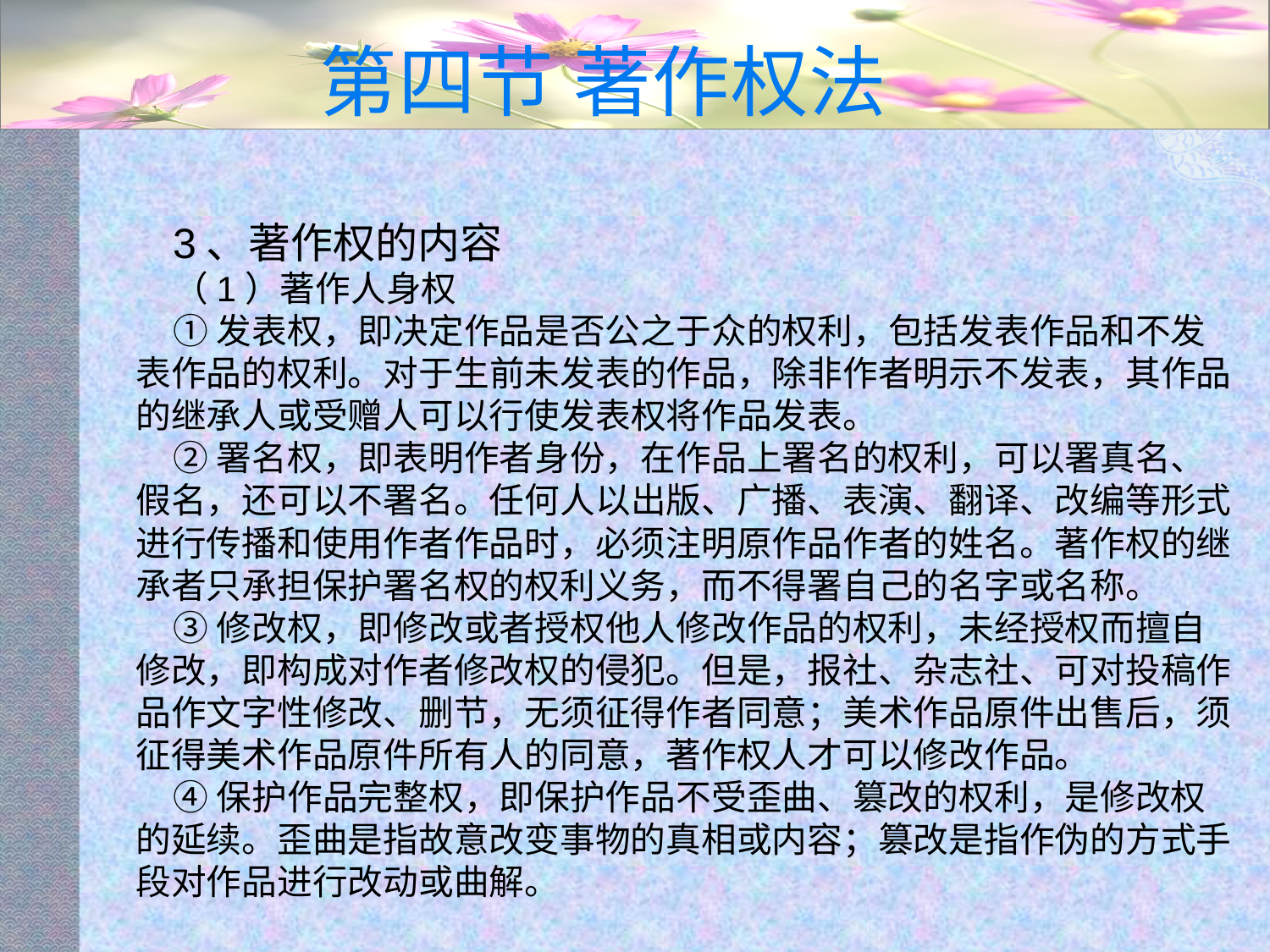

# 第四节 著作权法
3、著作权的内容
（1）著作人身权
①发表权，即决定作品是否公之于众的权利，包括发表作品和不发表作品的权利。对于生前未发表的作品，除非作者明示不发表，其作品的继承人或受赠人可以行使发表权将作品发表。
②署名权，即表明作者身份，在作品上署名的权利，可以署真名、假名，还可以不署名。任何人以出版、广播、表演、翻译、改编等形式进行传播和使用作者作品时，必须注明原作品作者的姓名。著作权的继承者只承担保护署名权的权利义务，而不得署自己的名字或名称。
③修改权，即修改或者授权他人修改作品的权利，未经授权而擅自修改，即构成对作者修改权的侵犯。但是，报社、杂志社、可对投稿作品作文字性修改、删节，无须征得作者同意；美术作品原件出售后，须征得美术作品原件所有人的同意，著作权人才可以修改作品。
④保护作品完整权，即保护作品不受歪曲、篡改的权利，是修改权的延续。歪曲是指故意改变事物的真相或内容；篡改是指作伪的方式手段对作品进行改动或曲解。